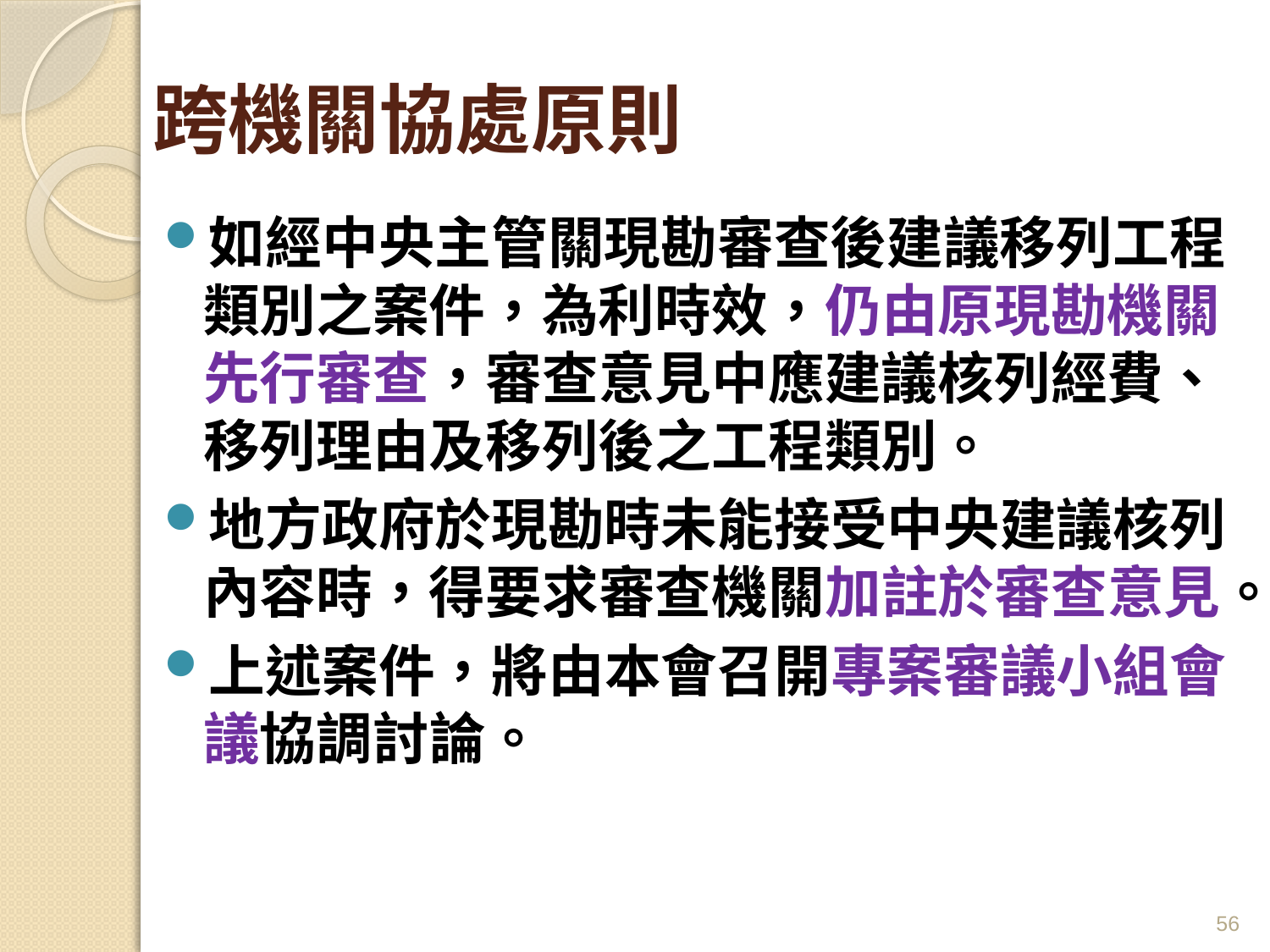

# 跨機關協處原則
如經中央主管關現勘審查後建議移列工程類別之案件，為利時效，仍由原現勘機關先行審查，審查意見中應建議核列經費、移列理由及移列後之工程類別。
地方政府於現勘時未能接受中央建議核列內容時，得要求審查機關加註於審查意見。
上述案件，將由本會召開專案審議小組會議協調討論。
56